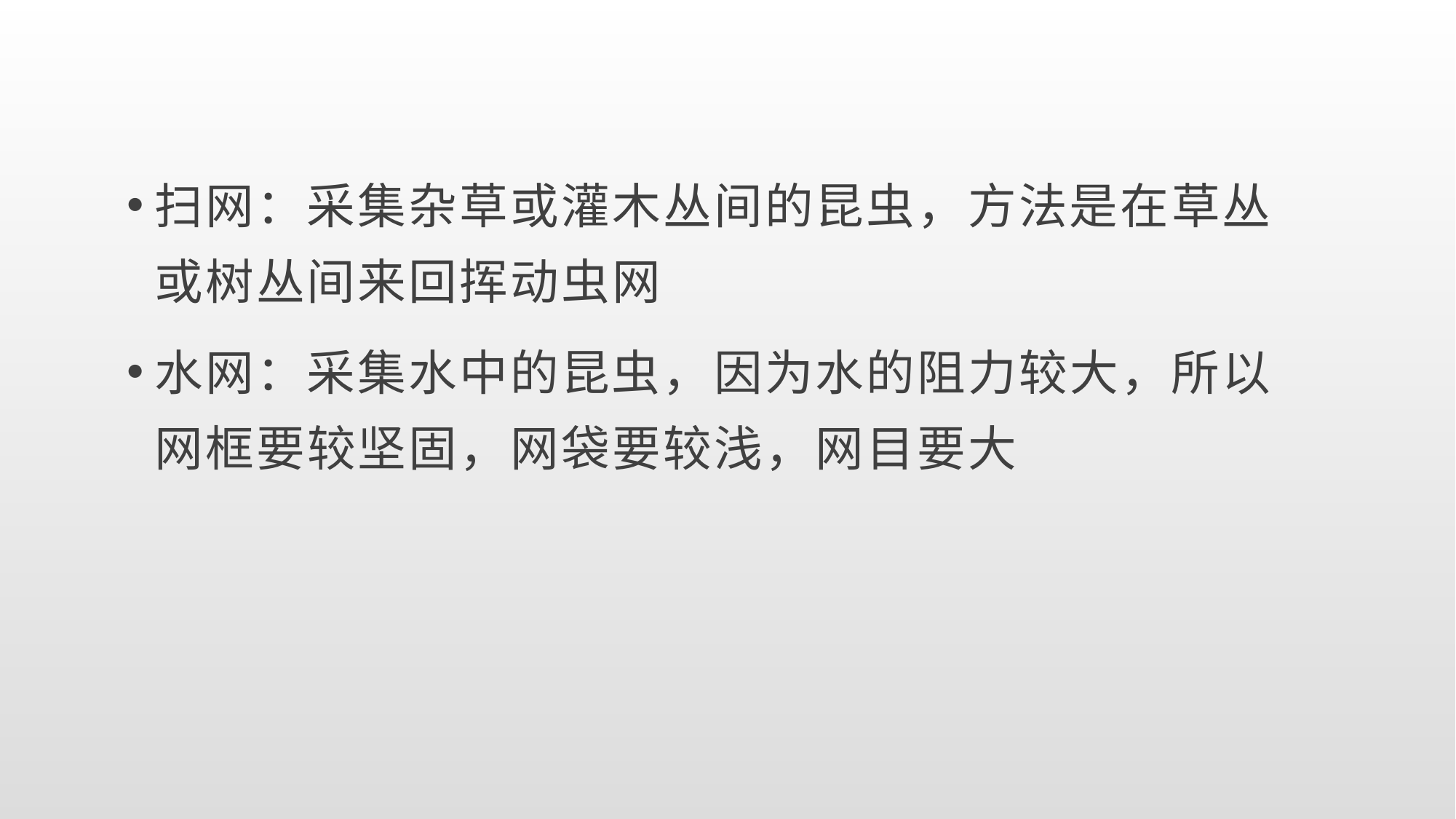

扫网：采集杂草或灌木丛间的昆虫，方法是在草丛或树丛间来回挥动虫网
水网：采集水中的昆虫，因为水的阻力较大，所以网框要较坚固，网袋要较浅，网目要大